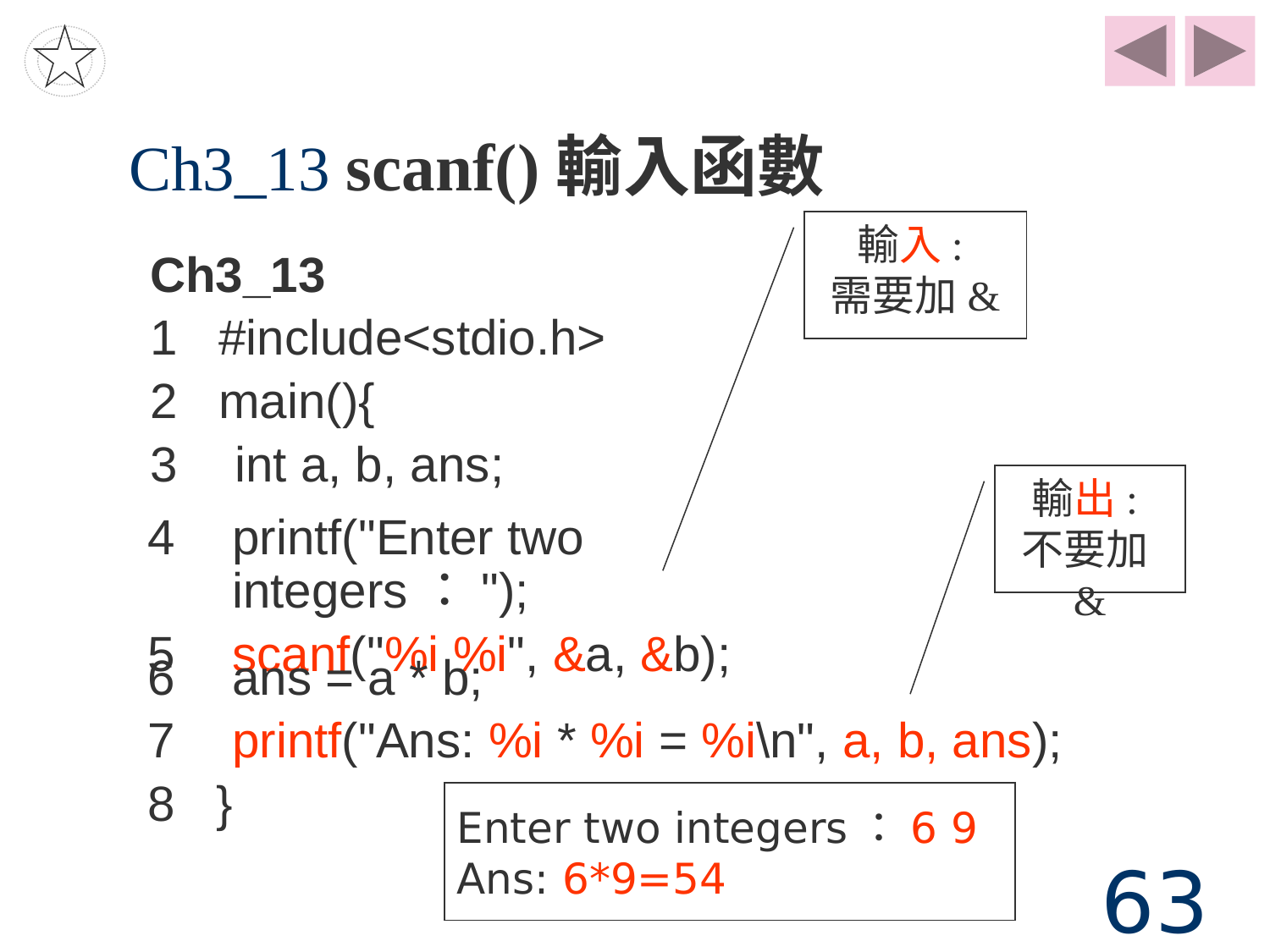

# Ch3_13 scanf()輸入函數
輸入:
需要加&
Ch3_13
1   #include<stdio.h>
2   main(){
3	int a, b, ans;
輸出:
不要加&
4	printf("Enter two integers：");
5	scanf("%i %i", &a, &b);
6	ans = a * b;
7	printf("Ans: %i * %i = %i\n", a, b, ans);
8   }
Enter two integers：6 9
Ans: 6*9=54
63